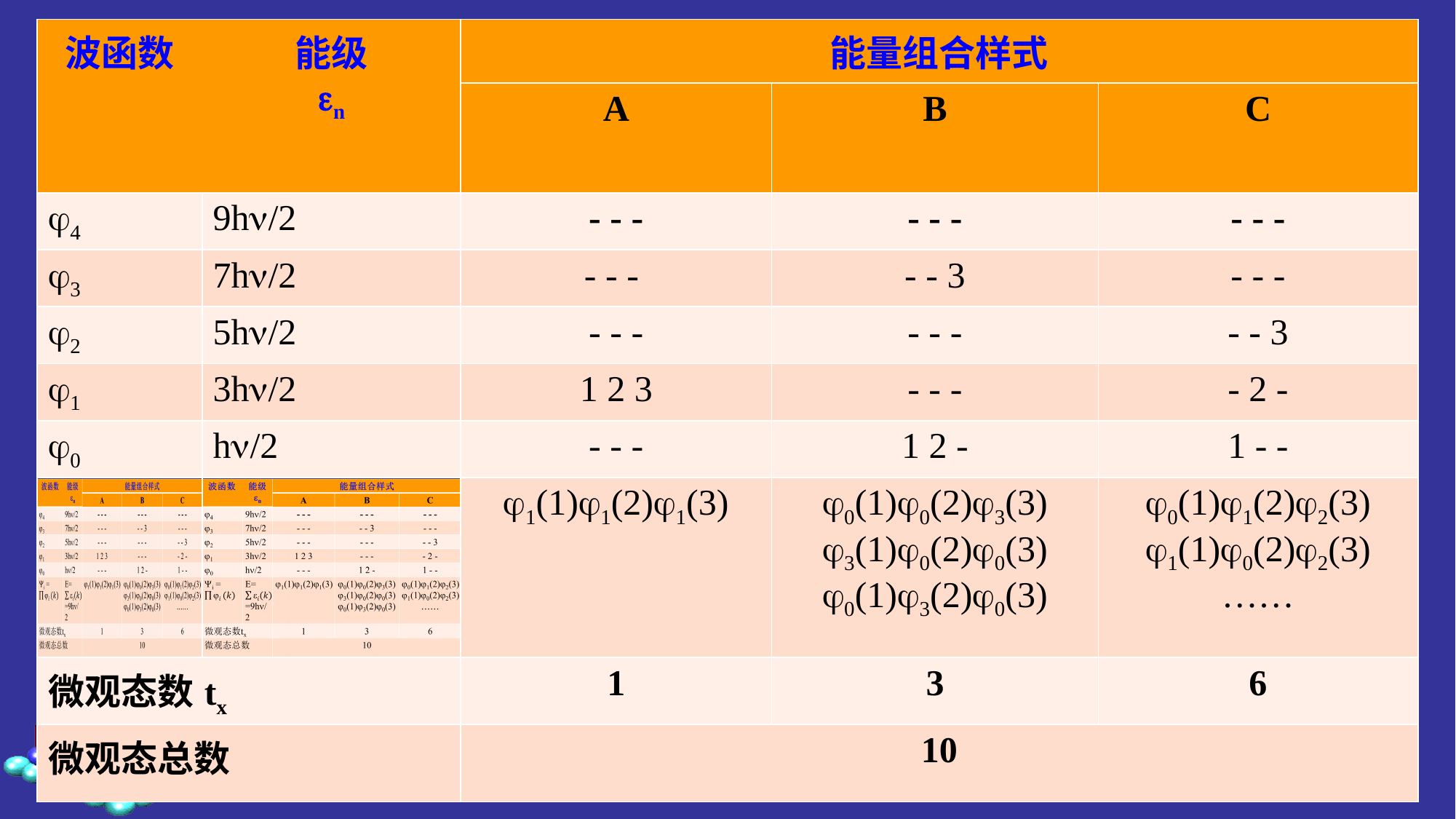

| 波函数 | 能级 εn | 能量组合样式 |  |  |
| --- | --- | --- | --- | --- |
|  |  | A | B | C |
| ϕ4 | 9hν/2 | - - - | - - - | - - - |
| ϕ3 | 7hν/2 | - - - | - - 3 | - - - |
| ϕ2 | 5hν/2 | - - - | - - - | - - 3 |
| ϕ1 | 3hν/2 | 1 2 3 | - - - | - 2 - |
| ϕ0 | hν/2 | - - - | 1 2 - | 1 - - |
|  |  | ϕ1(1)ϕ1(2)ϕ1(3) | ϕ0(1)ϕ0(2)ϕ3(3) ϕ3(1)ϕ0(2)ϕ0(3) ϕ0(1)ϕ3(2)ϕ0(3) | ϕ0(1)ϕ1(2)ϕ2(3) ϕ1(1)ϕ0(2)ϕ2(3) …… |
| 微观态数tx |  | 1 | 3 | 6 |
| 微观态总数 |  | 10 |  |  |